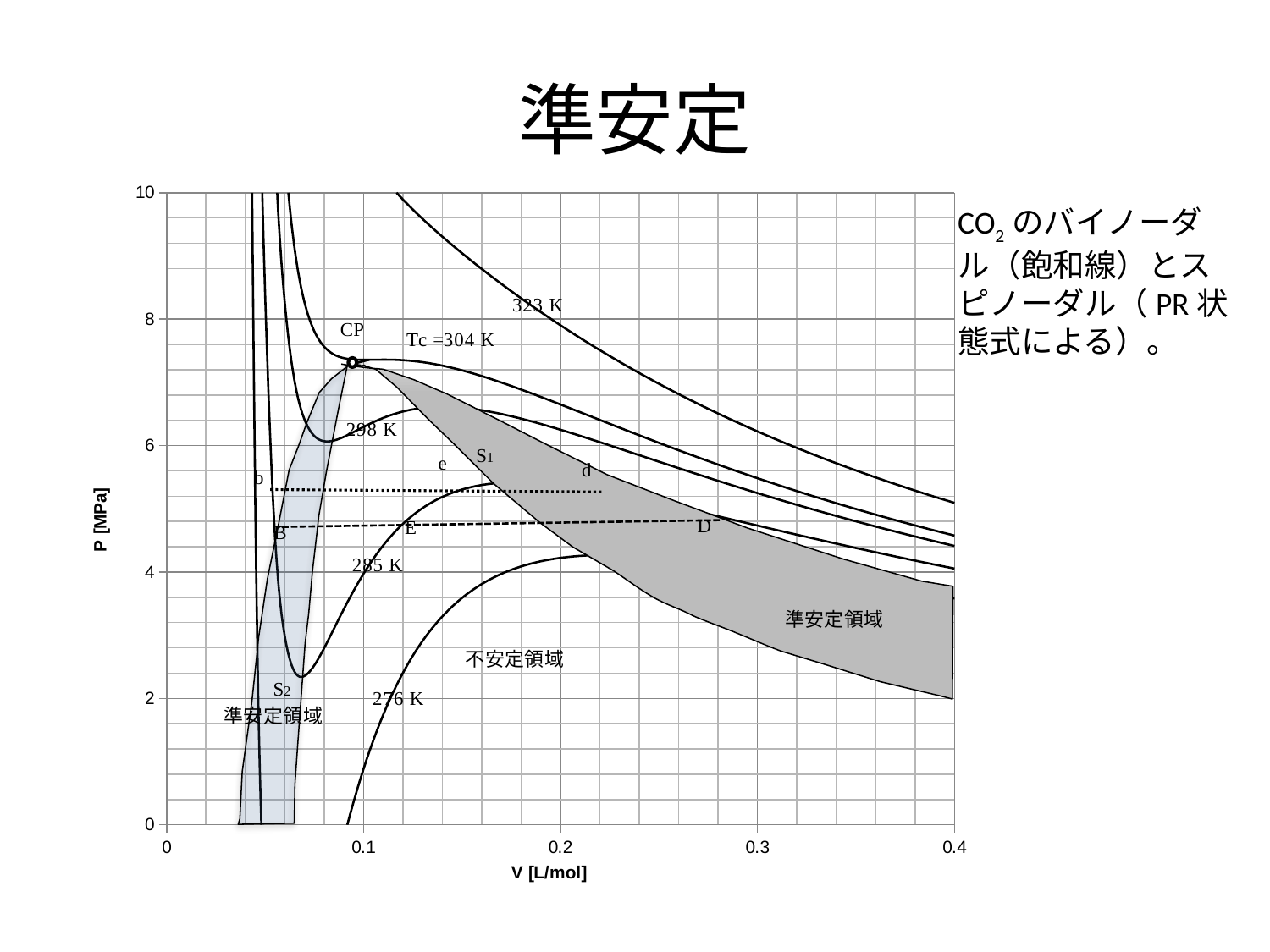

# 準安定

### Chart

| Category |  |  |  |  |  |
|---|---|---|---|---|---|
CO2のバイノーダル（飽和線）とスピノーダル（PR状態式による）。